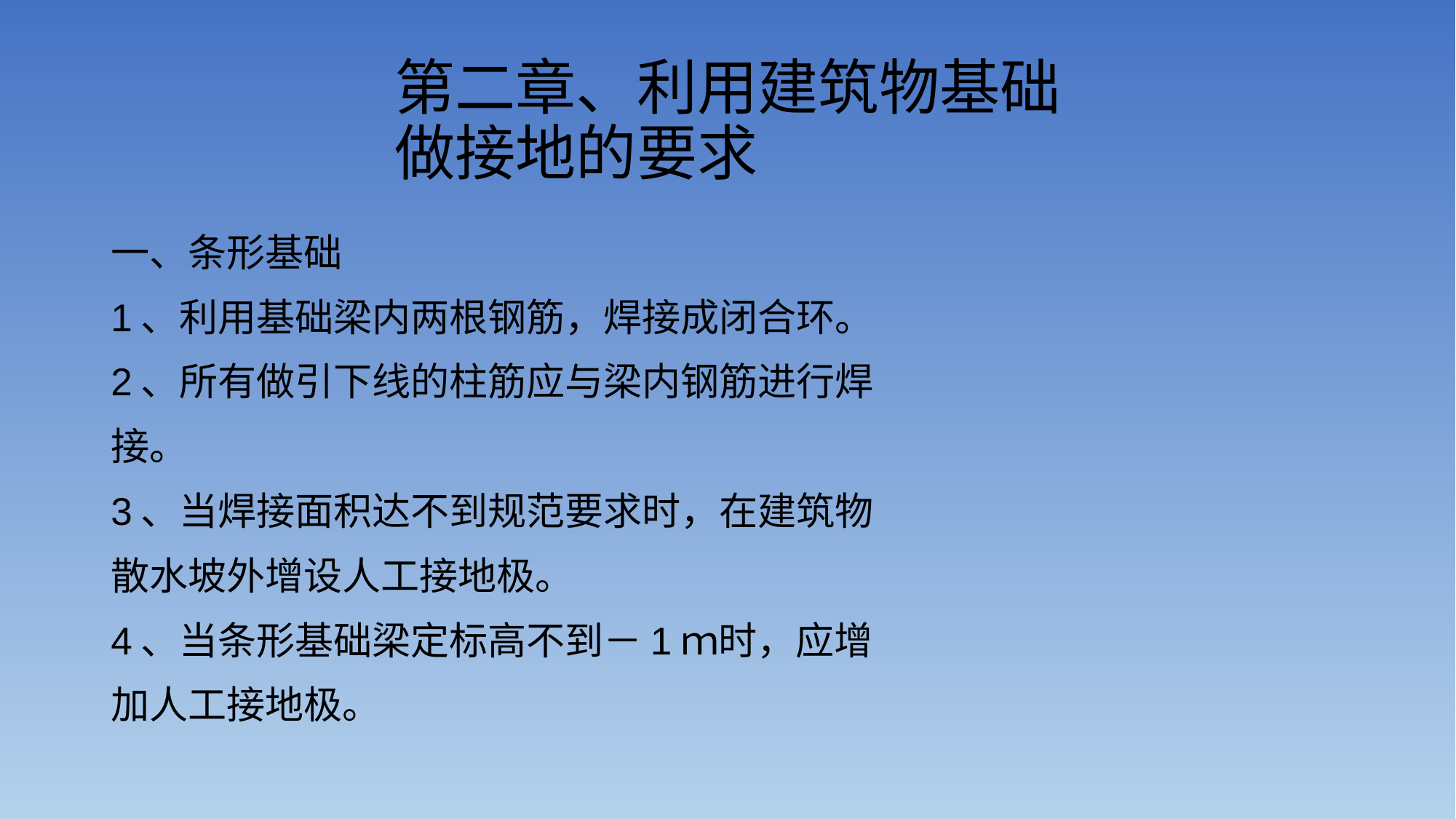

# 第二章、利用建筑物基础 做接地的要求
一、条形基础
1、利用基础梁内两根钢筋，焊接成闭合环。
2、所有做引下线的柱筋应与梁内钢筋进行焊
接。
3、当焊接面积达不到规范要求时，在建筑物
散水坡外增设人工接地极。
4、当条形基础梁定标高不到－1ｍ时，应增
加人工接地极。